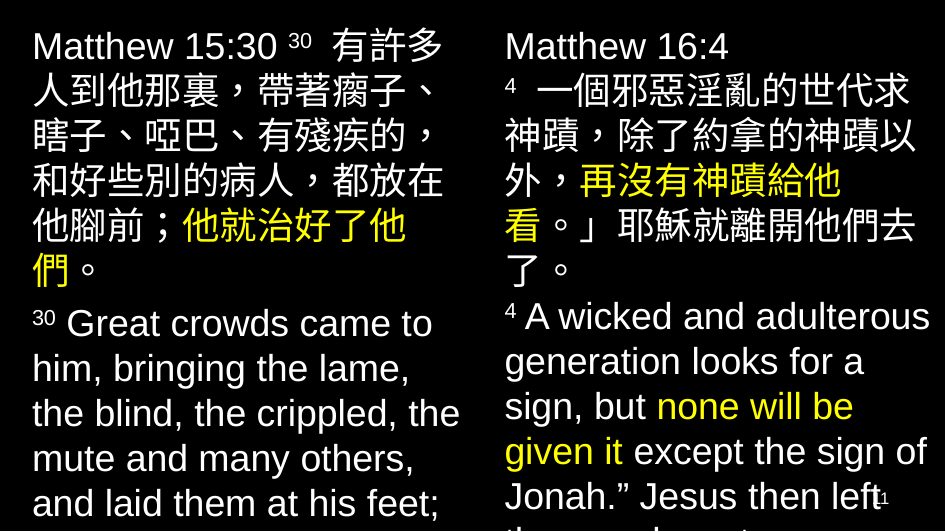

Matthew 15:30 30 有許多人到他那裏，帶著瘸子、瞎子、啞巴、有殘疾的，和好些別的病人，都放在他腳前；他就治好了他們。
30 Great crowds came to him, bringing the lame, the blind, the crippled, the mute and many others, and laid them at his feet; and he healed them.

Matthew 16:4
4 一個邪惡淫亂的世代求神蹟，除了約拿的神蹟以外，再沒有神蹟給他看。」耶穌就離開他們去了。
4 A wicked and adulterous generation looks for a sign, but none will be given it except the sign of Jonah.” Jesus then left them and went away.

11